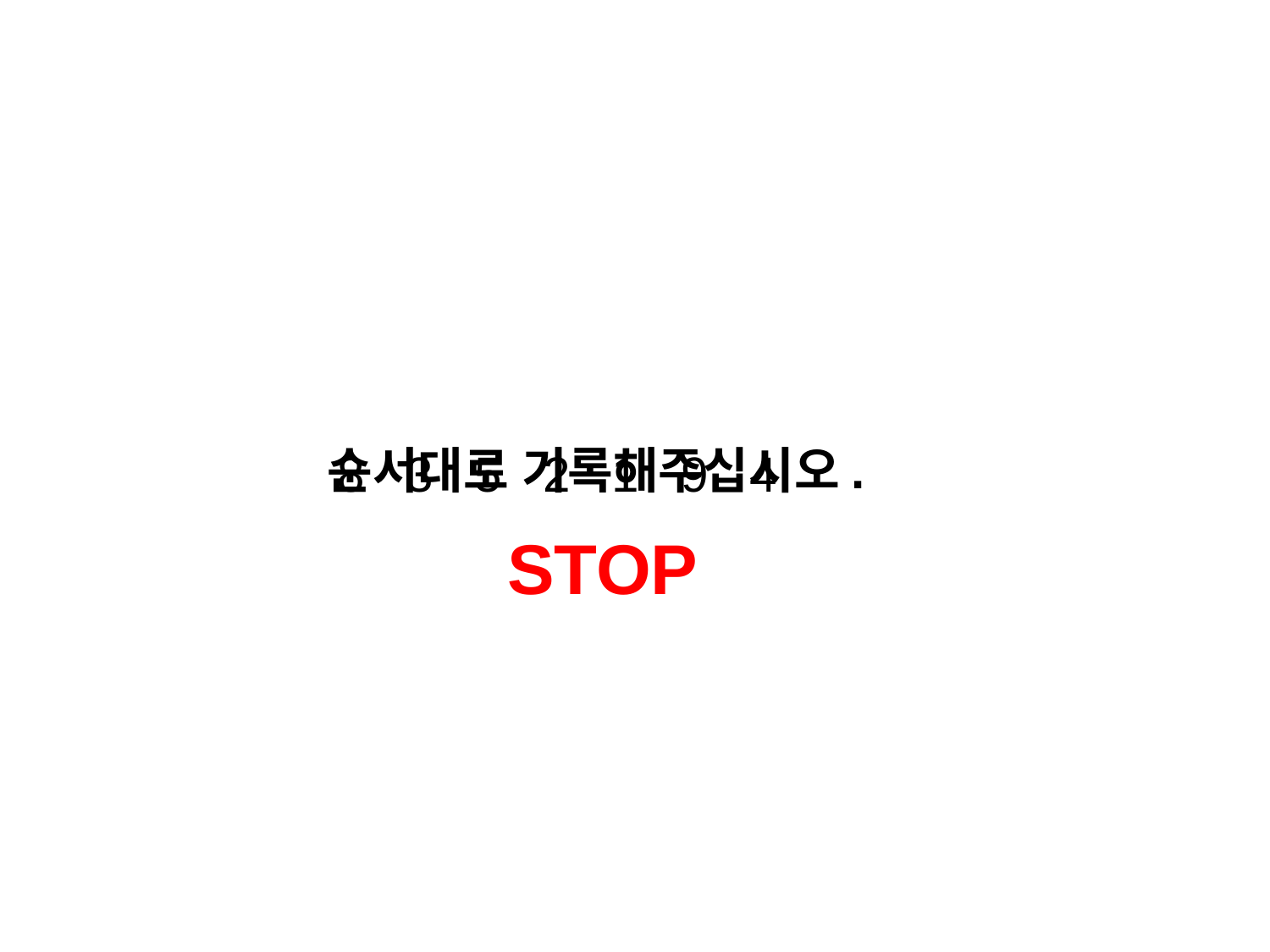

순서대로 기록해주십시오.
8   3   5   2   1   9   4
STOP